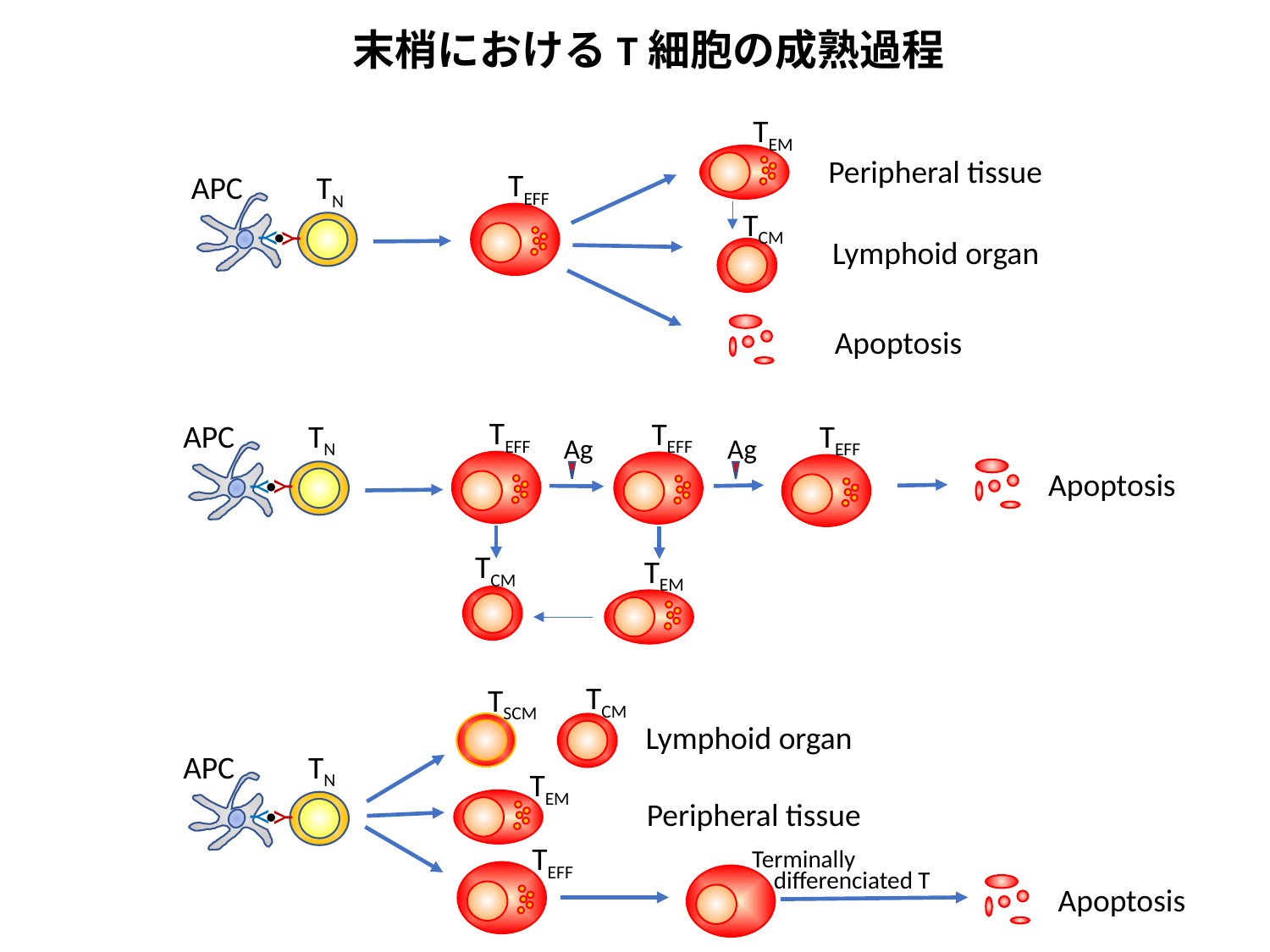

末梢におけるT細胞の成熟過程
TEM

Peripheral tissue
TEFF
APC
TN

Y
Y

TCM

Lymphoid organ

Apoptosis

TEFF
TEFF
TEFF
APC
TN
Ag
Ag

Y
Y

Apoptosis

TCM
TEM

TCM
TSCM
Lymphoid organ

APC
TN
TEM

Y
Y

Peripheral tissue

TEFF
Terminally
    differenciated T

Apoptosis